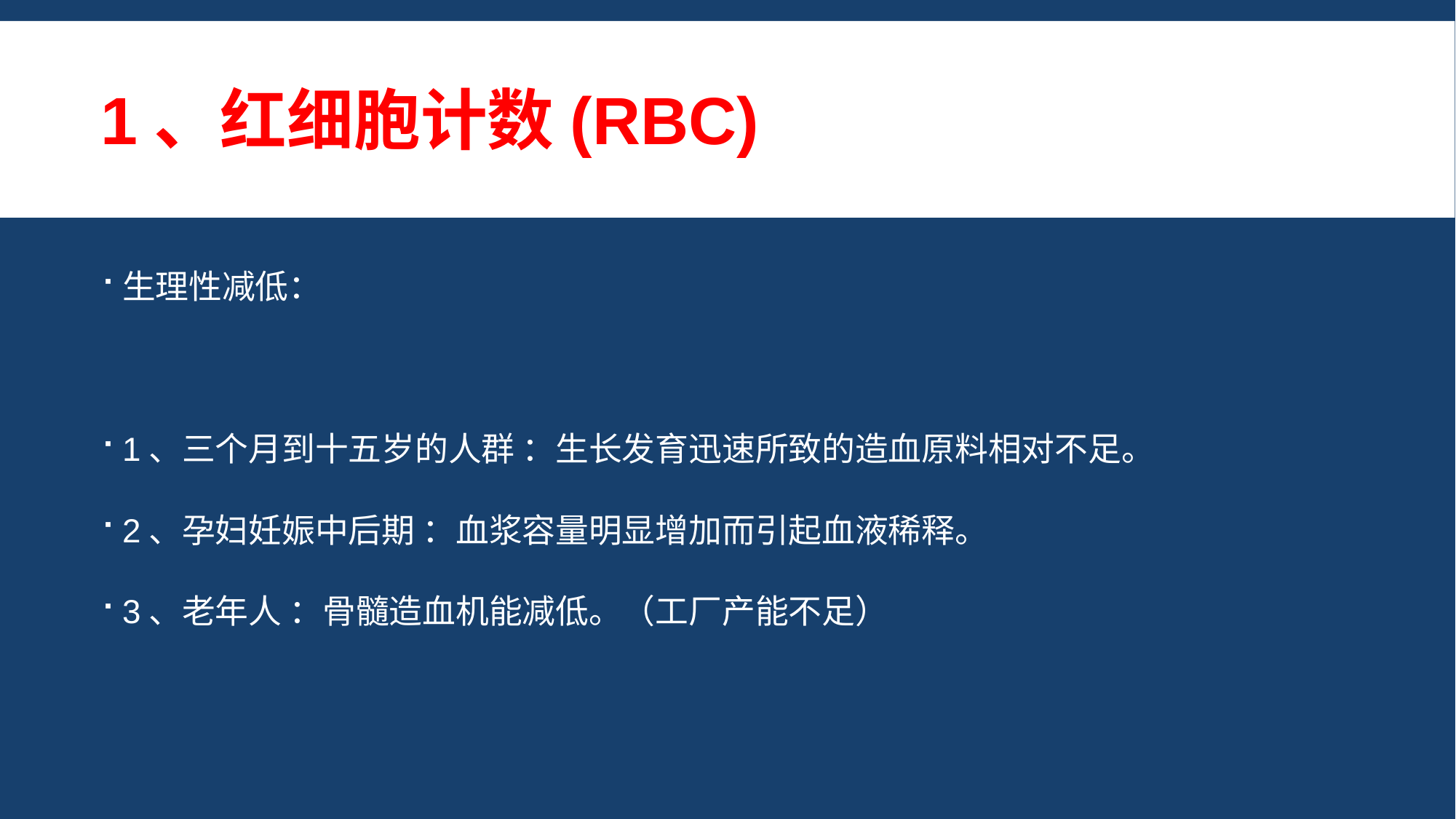

# 1、红细胞计数(RBC)
生理性减低：

1、三个月到十五岁的人群 ：生长发育迅速所致的造血原料相对不足。
2、孕妇妊娠中后期 ：血浆容量明显增加而引起血液稀释。
3、老年人 ：骨髓造血机能减低。（工厂产能不足）